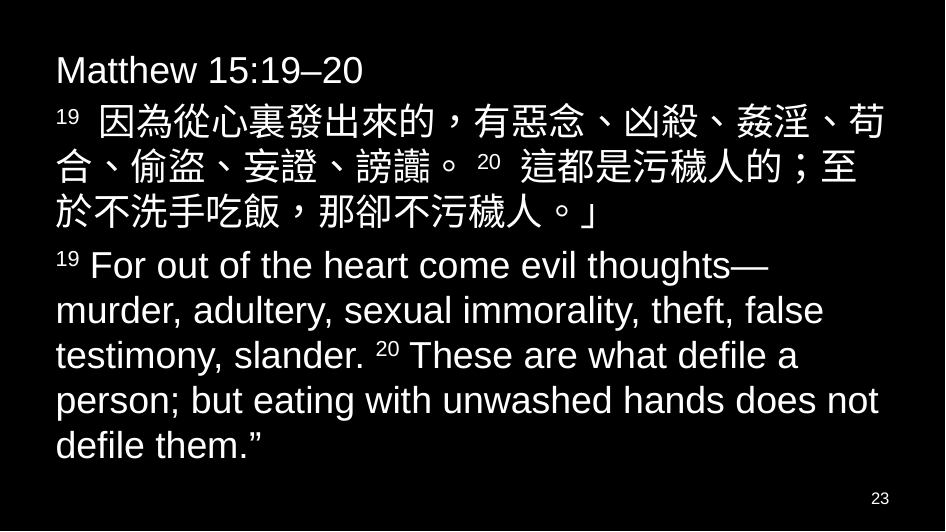

Matthew 15:19–20
19 因為從心裏發出來的，有惡念、凶殺、姦淫、苟合、偷盜、妄證、謗讟。20 這都是污穢人的；至於不洗手吃飯，那卻不污穢人。」
19 For out of the heart come evil thoughts—murder, adultery, sexual immorality, theft, false testimony, slander. 20 These are what defile a person; but eating with unwashed hands does not defile them.”

23